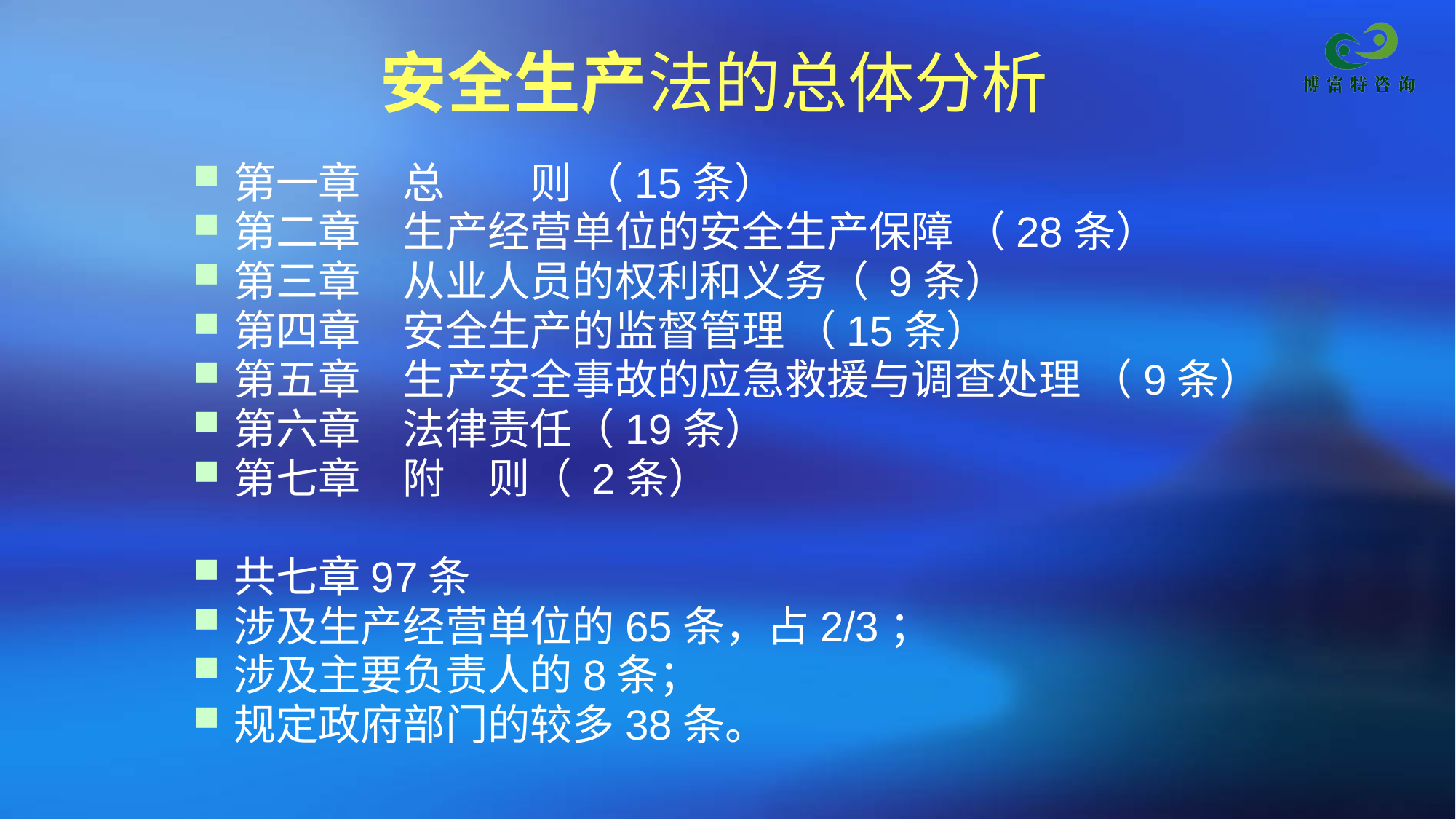

# 安全生产法的总体分析
第一章　总　　则 （15条）
第二章　生产经营单位的安全生产保障 （28条）
第三章　从业人员的权利和义务（ 9条）
第四章　安全生产的监督管理 （15条）
第五章　生产安全事故的应急救援与调查处理 （9条）
第六章　法律责任（19条）
第七章　附　则（ 2条）

共七章97条
涉及生产经营单位的65条，占2/3；
涉及主要负责人的8条；
规定政府部门的较多38条。